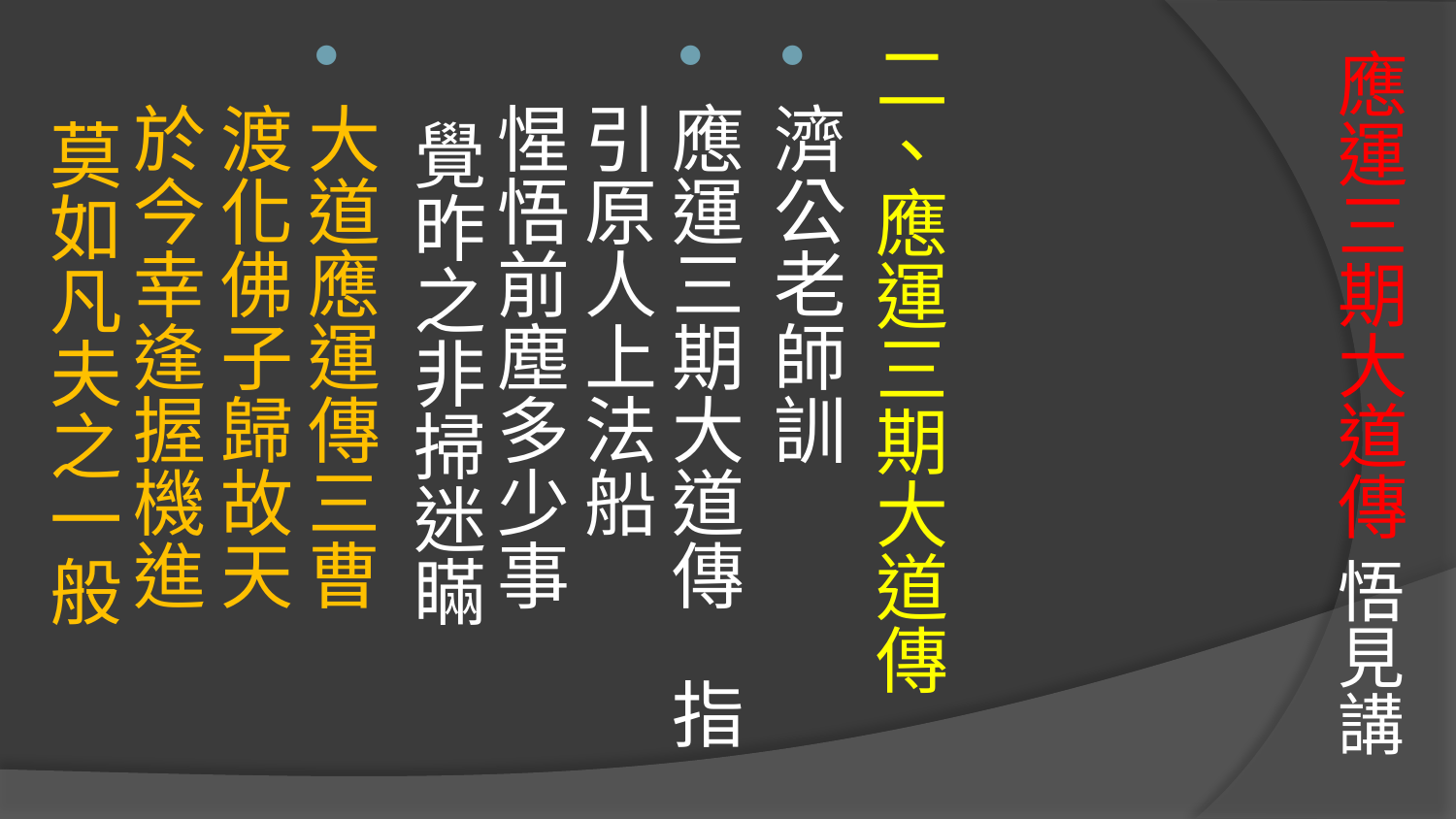

# 應運三期大道傳 悟見講
二、應運三期大道傳
濟公老師訓
應運三期大道傳    指引原人上法船
惺悟前塵多少事            覺昨之非掃迷瞞
大道應運傳三曹           渡化佛子歸故天
於今幸逢握機進            莫如凡夫之一般